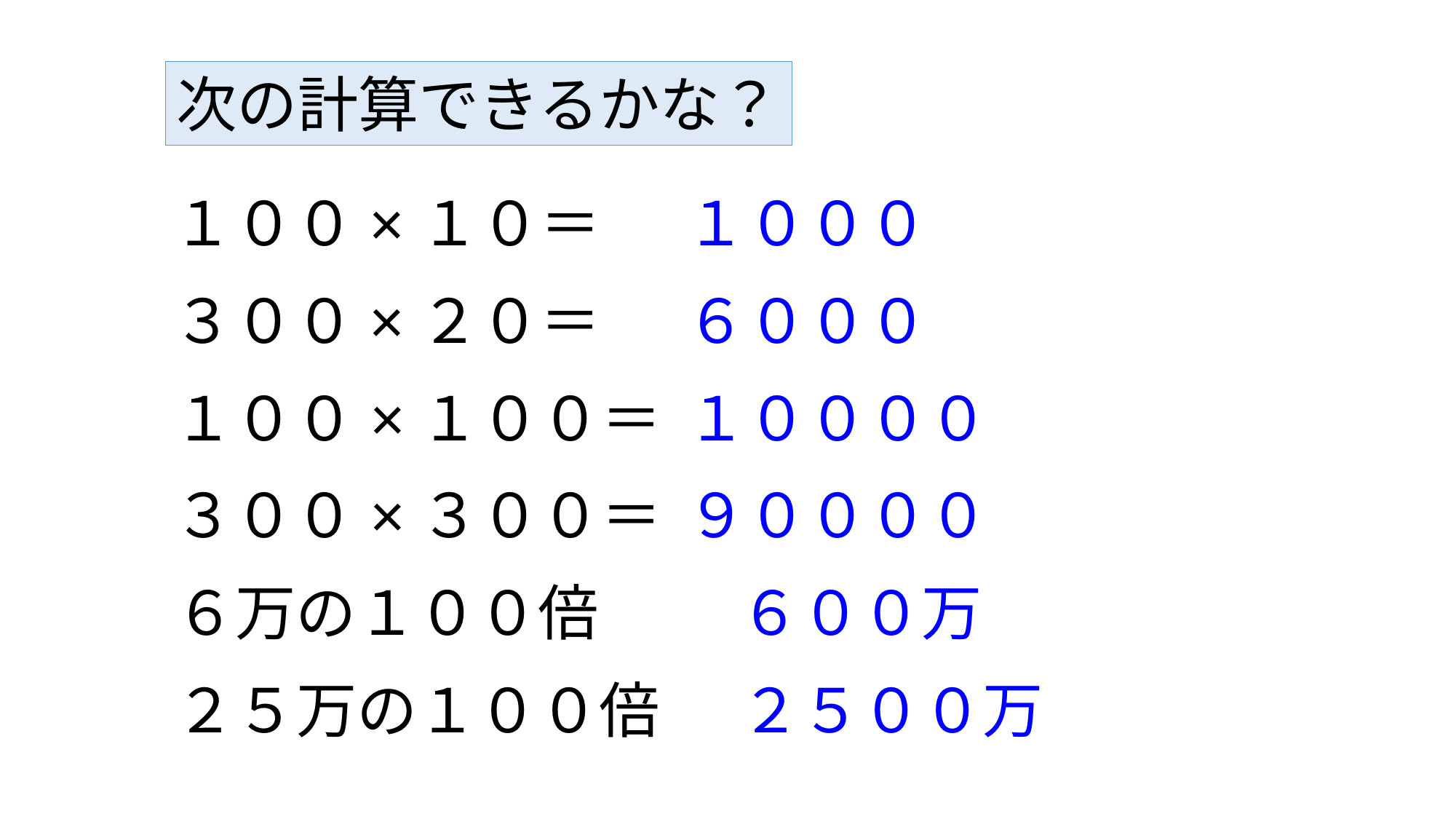

次の計算できるかな？
１００×１０＝
１０００
３００×２０＝
６０００
１００×１００＝
１００００
３００×３００＝
９００００
６万の１００倍
６００万
２５万の１００倍
２５００万